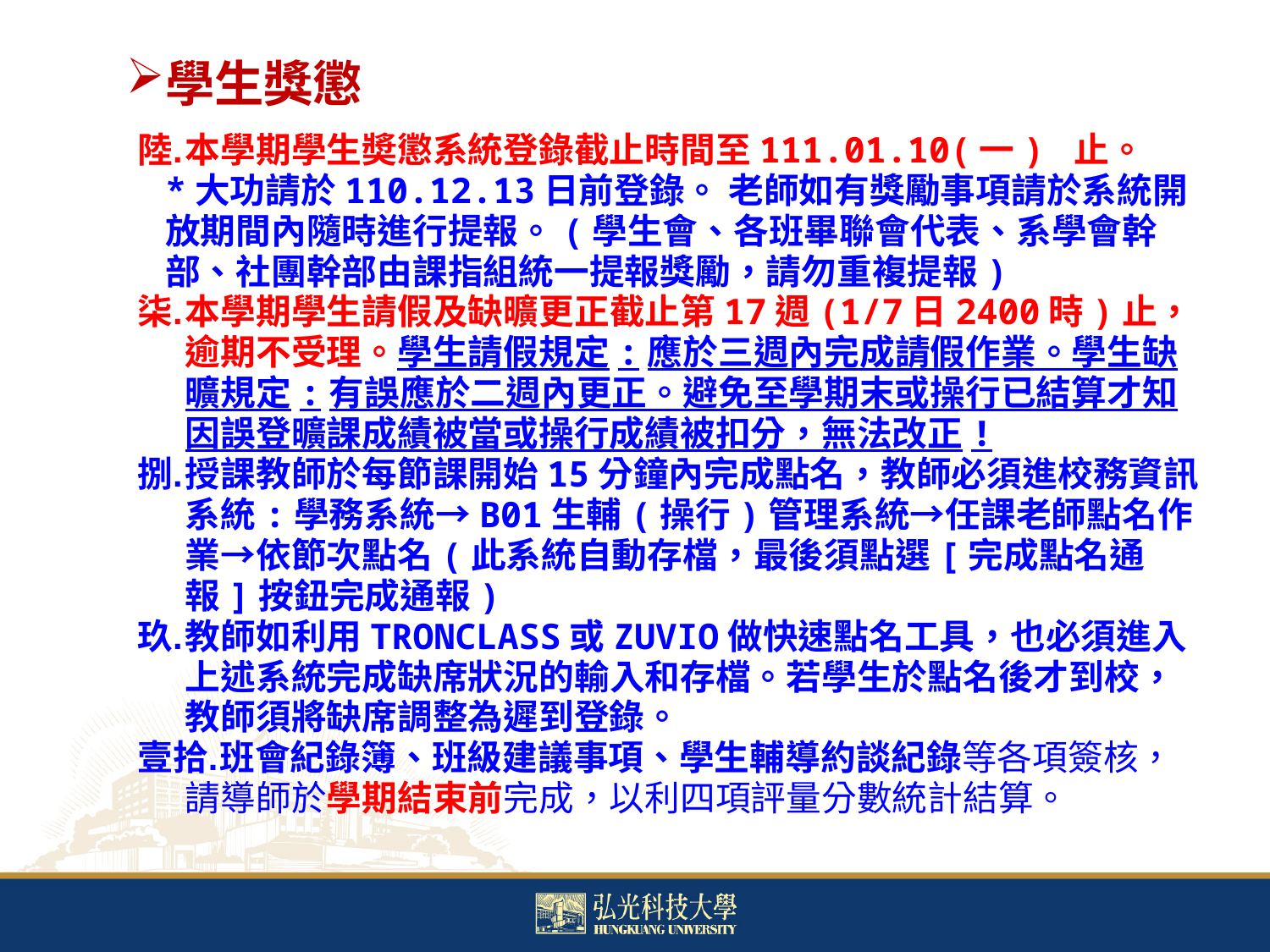

學生獎懲
本學期學生奬懲系統登錄截止時間至111.01.10(一) 止。
*大功請於110.12.13日前登錄。 老師如有獎勵事項請於系統開放期間內隨時進行提報。(學生會、各班畢聯會代表、系學會幹部、社團幹部由課指組統一提報獎勵，請勿重複提報)
本學期學生請假及缺曠更正截止第17週(1/7日2400時)止，逾期不受理。學生請假規定:應於三週內完成請假作業。學生缺曠規定:有誤應於二週內更正。避免至學期末或操行已結算才知因誤登曠課成績被當或操行成績被扣分，無法改正!
授課教師於每節課開始15分鐘內完成點名，教師必須進校務資訊系統:學務系統→B01生輔(操行)管理系統→任課老師點名作業→依節次點名(此系統自動存檔，最後須點選[完成點名通報]按鈕完成通報)
教師如利用TRONCLASS或ZUVIO做快速點名工具，也必須進入上述系統完成缺席狀況的輸入和存檔。若學生於點名後才到校，教師須將缺席調整為遲到登錄。
班會紀錄簿、班級建議事項、學生輔導約談紀錄等各項簽核，請導師於學期結束前完成，以利四項評量分數統計結算。